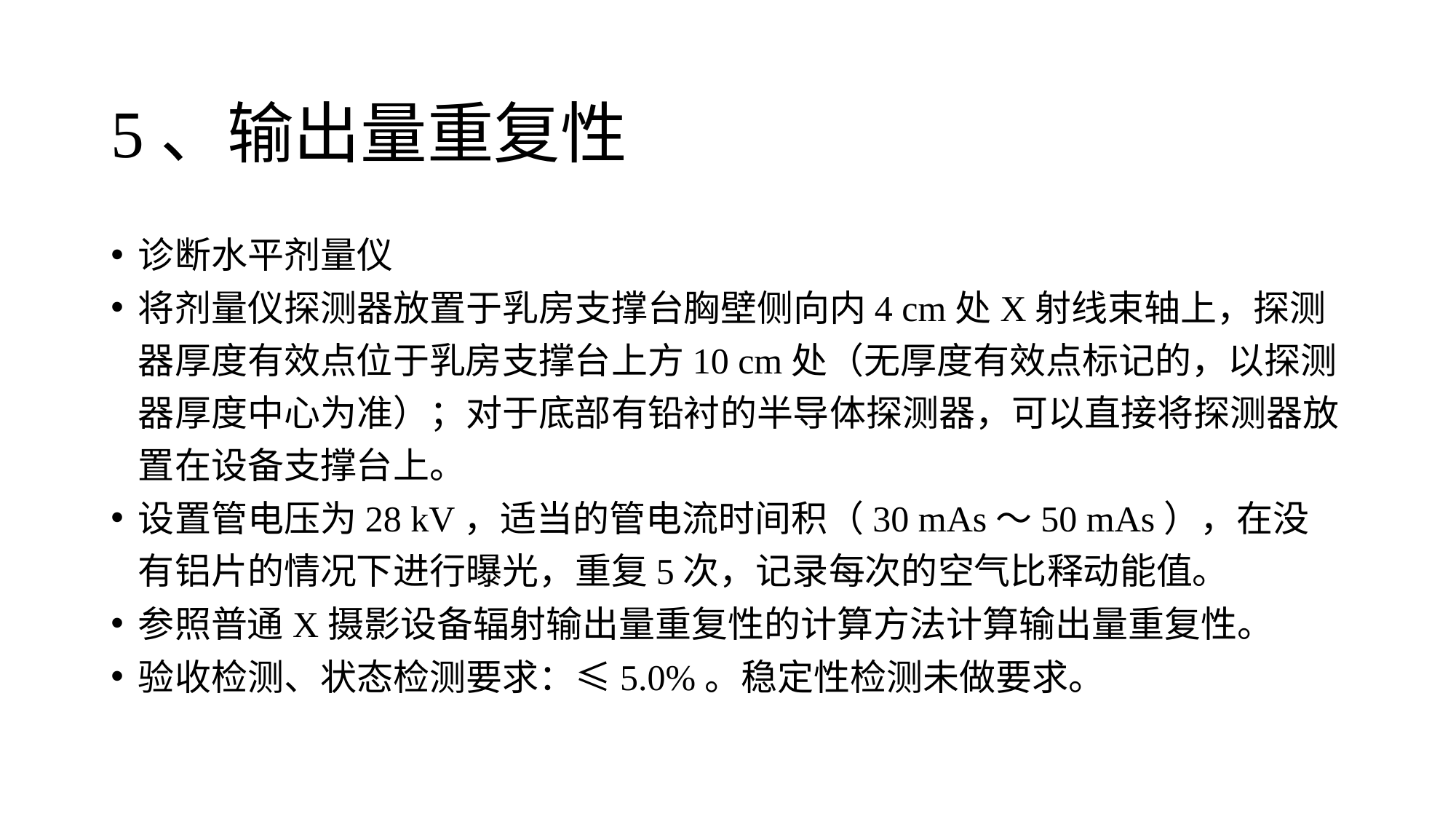

# 5、输出量重复性
诊断水平剂量仪
将剂量仪探测器放置于乳房支撑台胸壁侧向内4 cm处X射线束轴上，探测器厚度有效点位于乳房支撑台上方10 cm处（无厚度有效点标记的，以探测器厚度中心为准）；对于底部有铅衬的半导体探测器，可以直接将探测器放置在设备支撑台上。
设置管电压为28 kV，适当的管电流时间积（30 mAs～50 mAs），在没有铝片的情况下进行曝光，重复5次，记录每次的空气比释动能值。
参照普通X摄影设备辐射输出量重复性的计算方法计算输出量重复性。
验收检测、状态检测要求：≤5.0%。稳定性检测未做要求。